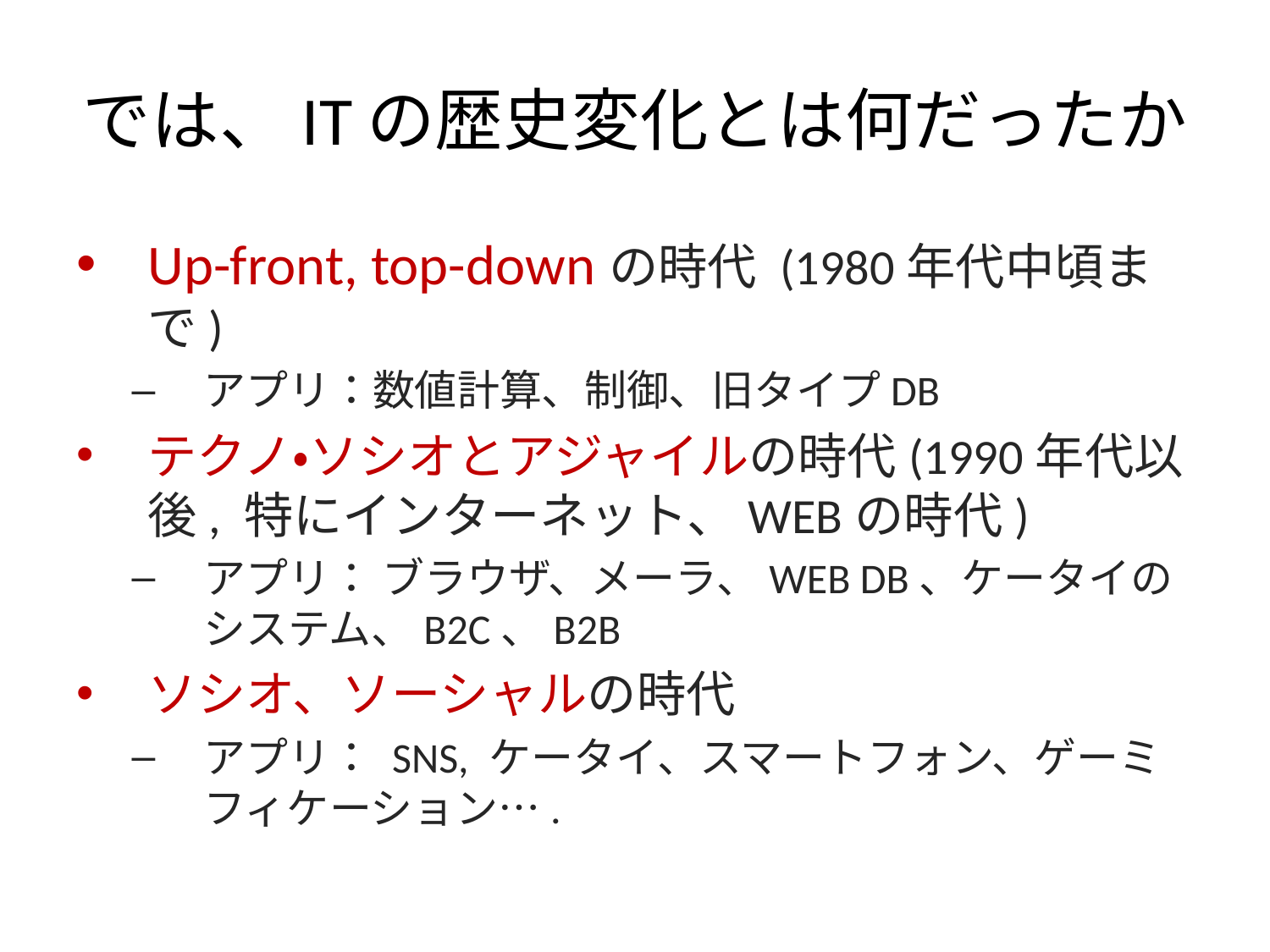

# では、ITの歴史変化とは何だったか
Up-front, top-downの時代 (1980年代中頃まで)
アプリ：数値計算、制御、旧タイプDB
テクノ・ソシオとアジャイルの時代(1990年代以後, 特にインターネット、WEBの時代)
アプリ： ブラウザ、メーラ、WEB DB、ケータイのシステム、B2C、B2B
ソシオ、ソーシャルの時代
アプリ： SNS, ケータイ、スマートフォン、ゲーミフィケーション….